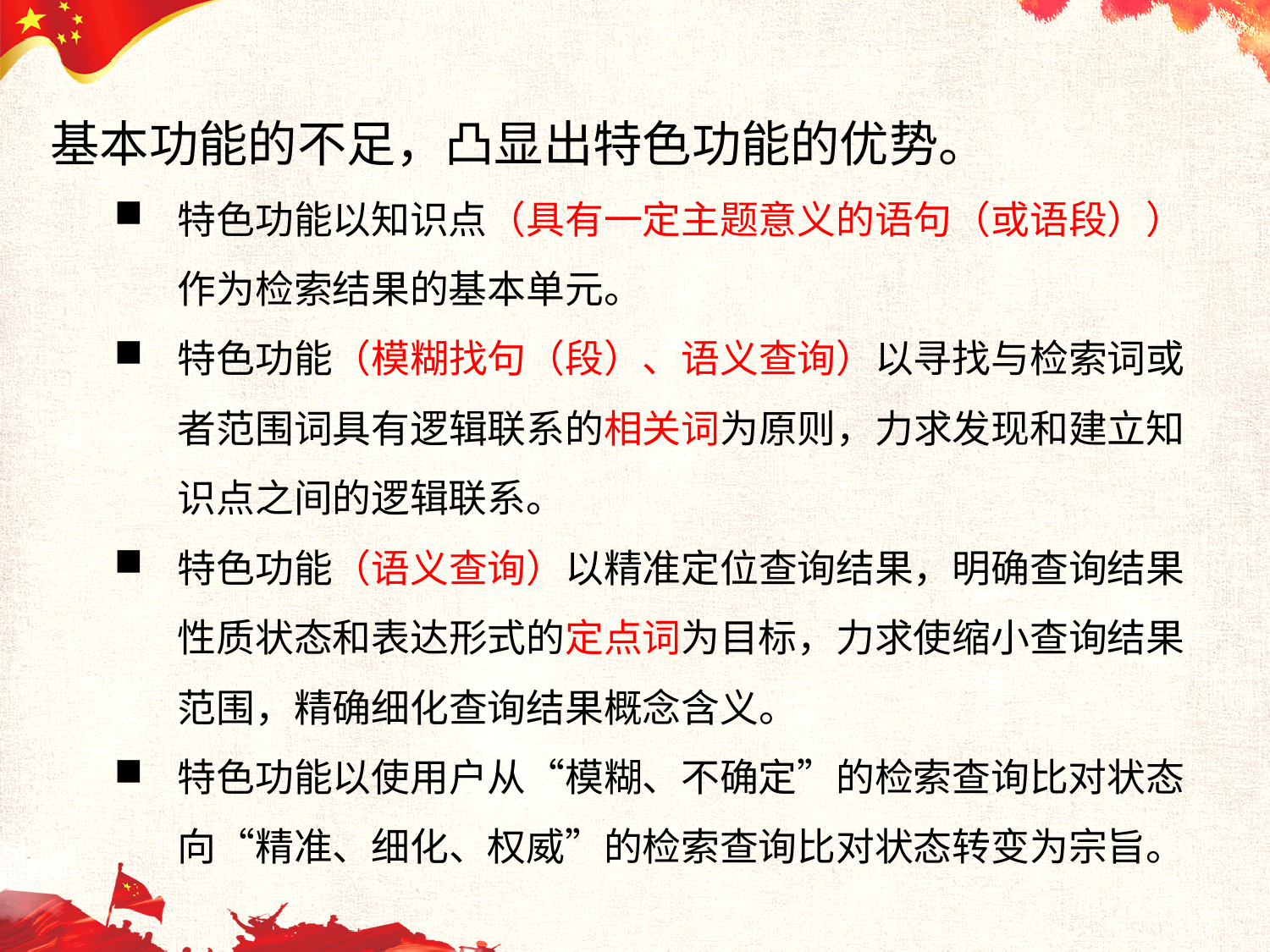

基本功能的不足，凸显出特色功能的优势。
特色功能以知识点（具有一定主题意义的语句（或语段））作为检索结果的基本单元。
特色功能（模糊找句（段）、语义查询）以寻找与检索词或者范围词具有逻辑联系的相关词为原则，力求发现和建立知识点之间的逻辑联系。
特色功能（语义查询）以精准定位查询结果，明确查询结果性质状态和表达形式的定点词为目标，力求使缩小查询结果范围，精确细化查询结果概念含义。
特色功能以使用户从“模糊、不确定”的检索查询比对状态向“精准、细化、权威”的检索查询比对状态转变为宗旨。